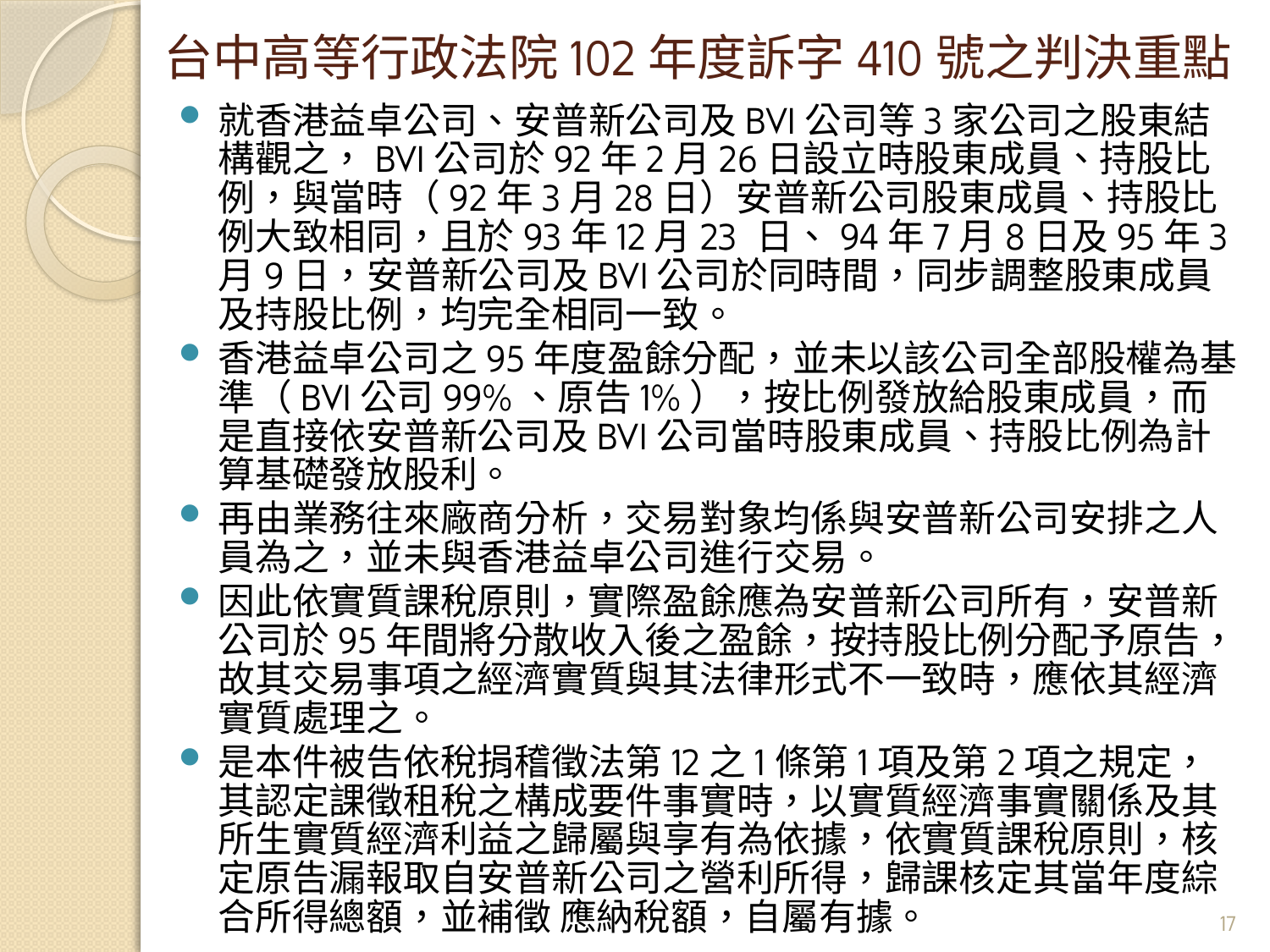

# 台中高等行政法院102年度訴字410號之判決重點
就香港益卓公司、安普新公司及BVI公司等3家公司之股東結構觀之，BVI公司於92年2月26日設立時股東成員、持股比 例，與當時（92年3月28日）安普新公司股東成員、持股比例大致相同，且於93年12月23 日、94年7月8日及95年3月9日，安普新公司及BVI公司於同時間，同步調整股東成員及持股比例，均完全相同一致。
香港益卓公司之95年度盈餘分配，並未以該公司全部股權為基準（BVI公司99%、原告1%），按比例發放給股東成員，而是直接依安普新公司及BVI公司當時股東成員、持股比例為計算基礎發放股利。
再由業務往來廠商分析，交易對象均係與安普新公司安排之人員為之，並未與香港益卓公司進行交易。
因此依實質課稅原則，實際盈餘應為安普新公司所有，安普新公司於95年間將分散收入後之盈餘，按持股比例分配予原告，故其交易事項之經濟實質與其法律形式不一致時，應依其經濟實質處理之。
是本件被告依稅捐稽徵法第12之1條第1項及第2項之規定，其認定課徵租稅之構成要件事實時，以實質經濟事實關係及其所生實質經濟利益之歸屬與享有為依據，依實質課稅原則，核定原告漏報取自安普新公司之營利所得，歸課核定其當年度綜合所得總額，並補徵 應納稅額，自屬有據。

17